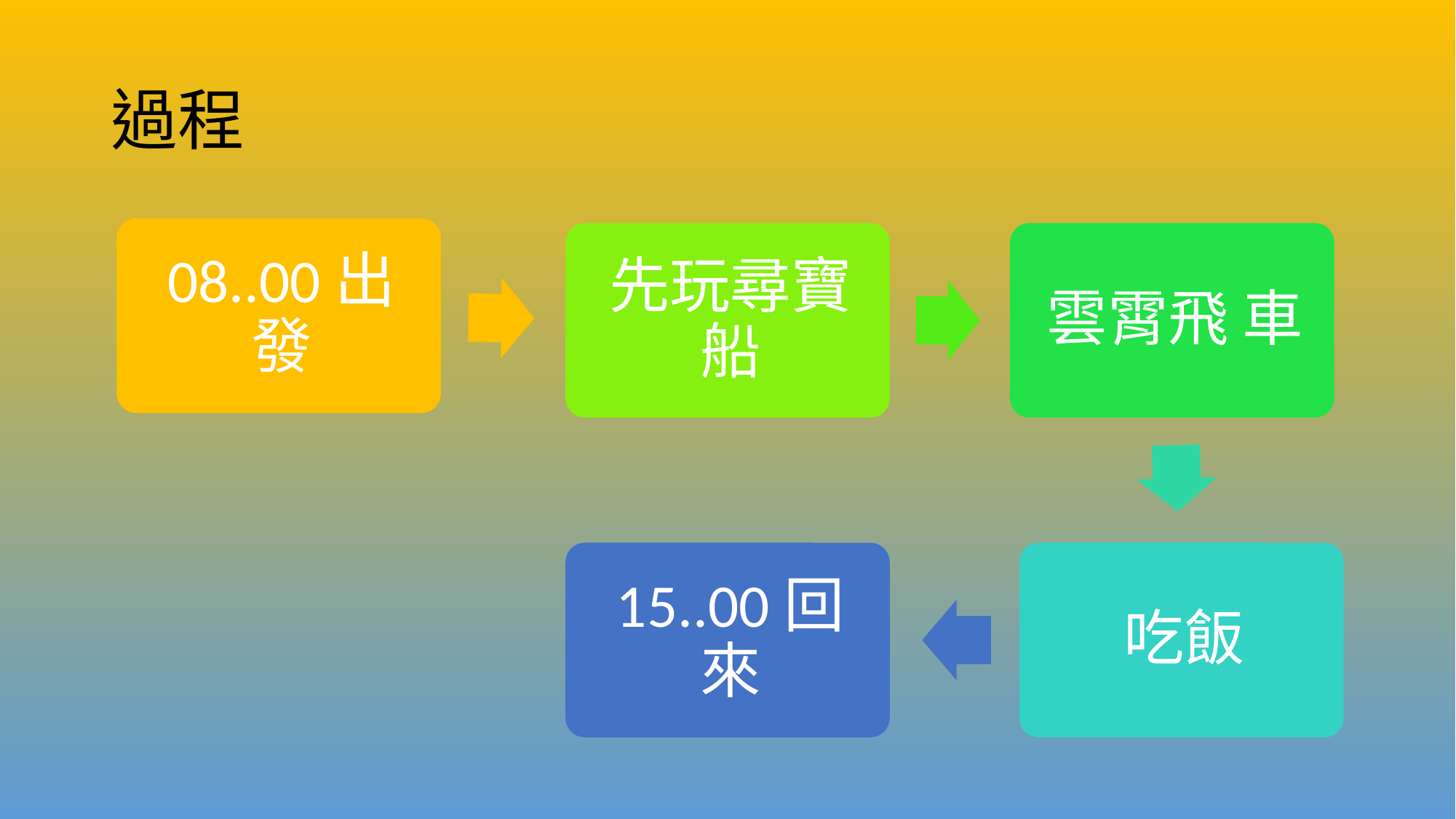

# 過程
08..00出發

先玩尋寶船

雲霄飛 車

吃飯

15..00回來